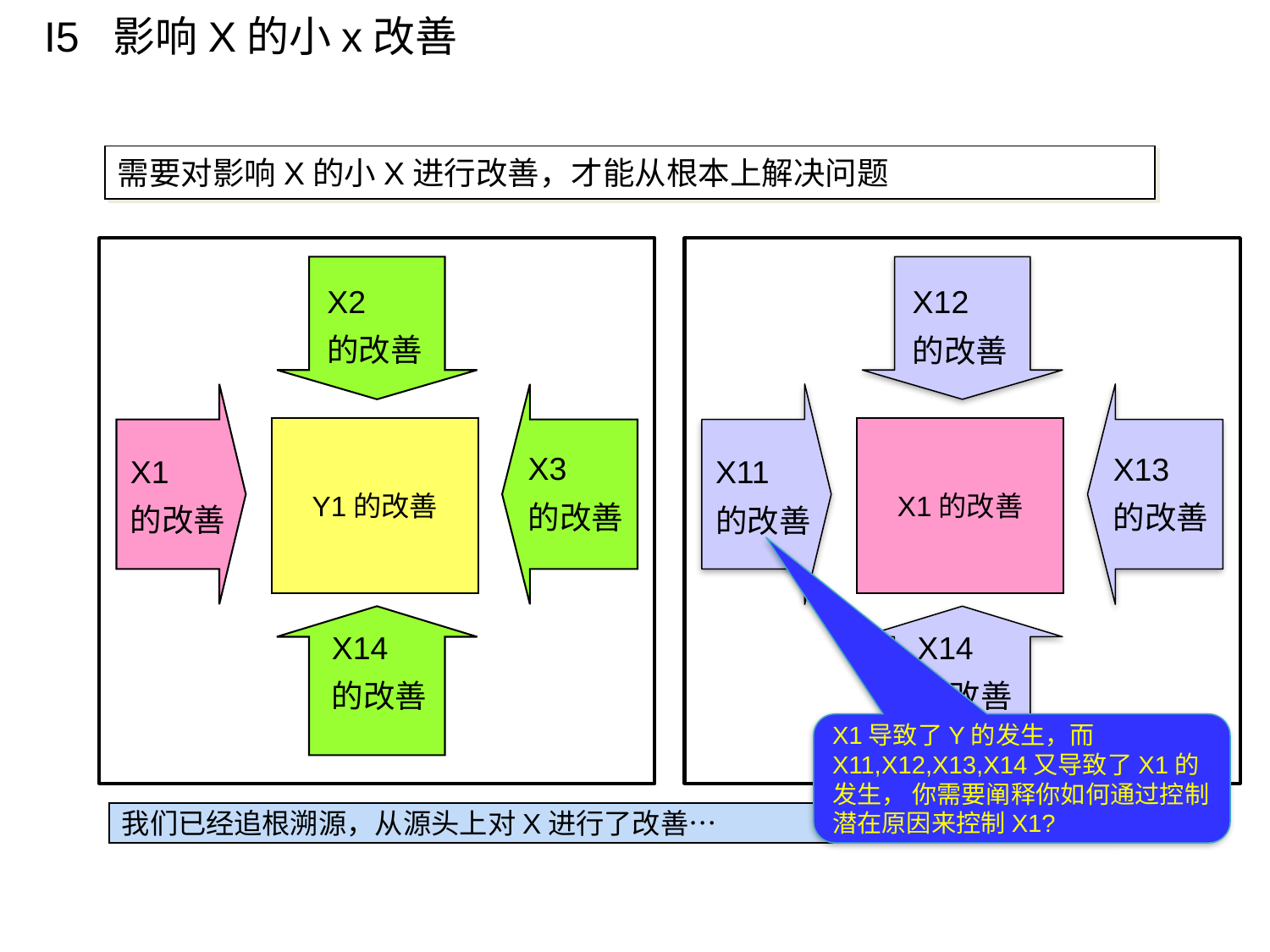

I5  影响X的小x改善
需要对影响X的小X进行改善，才能从根本上解决问题

X2
的改善
X12
的改善

Y1的改善
X1的改善
X3
的改善
X13
的改善
X1
的改善
X11
的改善

X14
的改善
X14
的改善
X1导致了Y的发生，而X11,X12,X13,X14又导致了X1的发生， 你需要阐释你如何通过控制潜在原因来控制X1?
我们已经追根溯源，从源头上对X进行了改善…